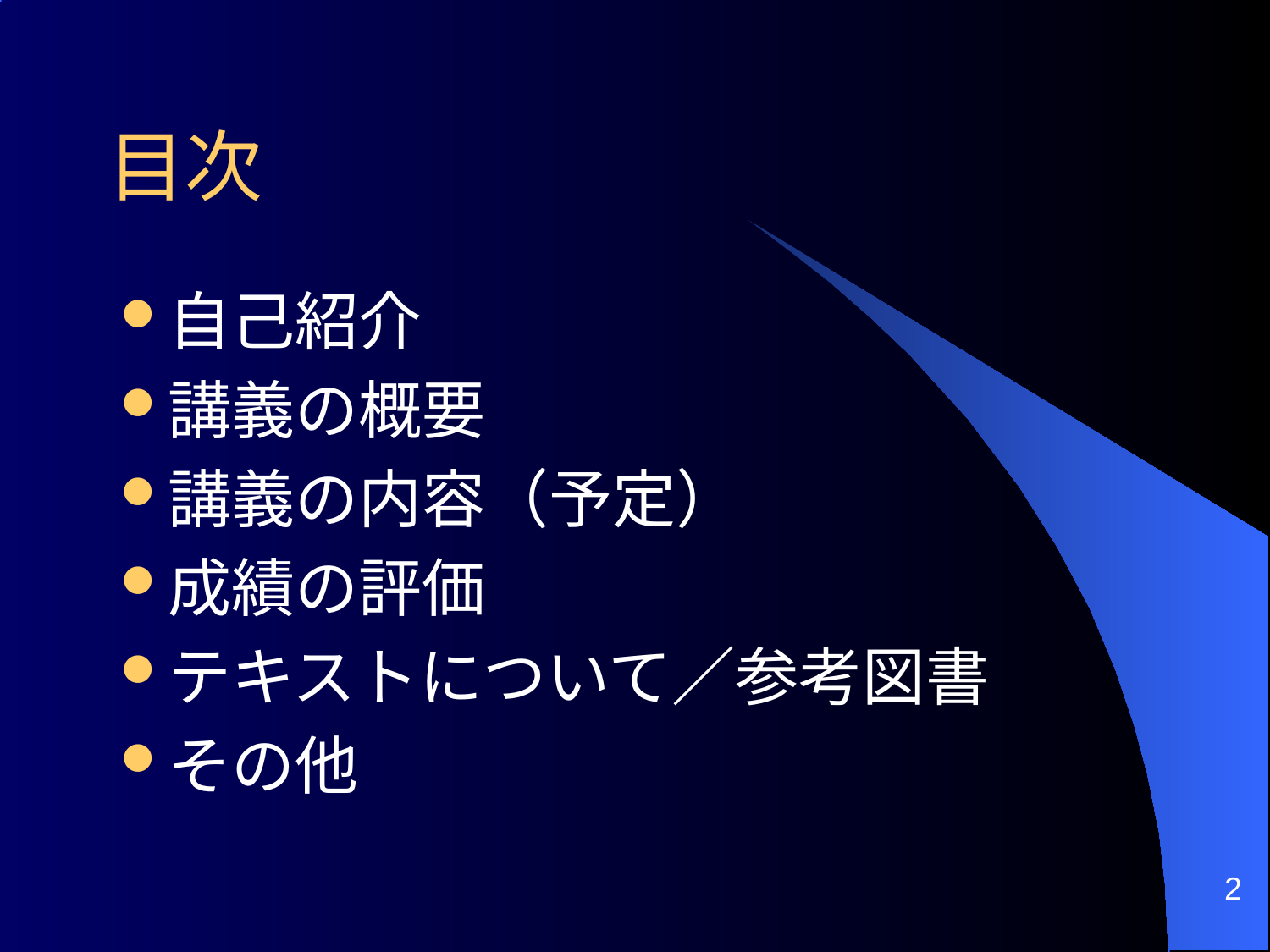

# 目次
自己紹介
講義の概要
講義の内容（予定）
成績の評価
テキストについて／参考図書
その他
2